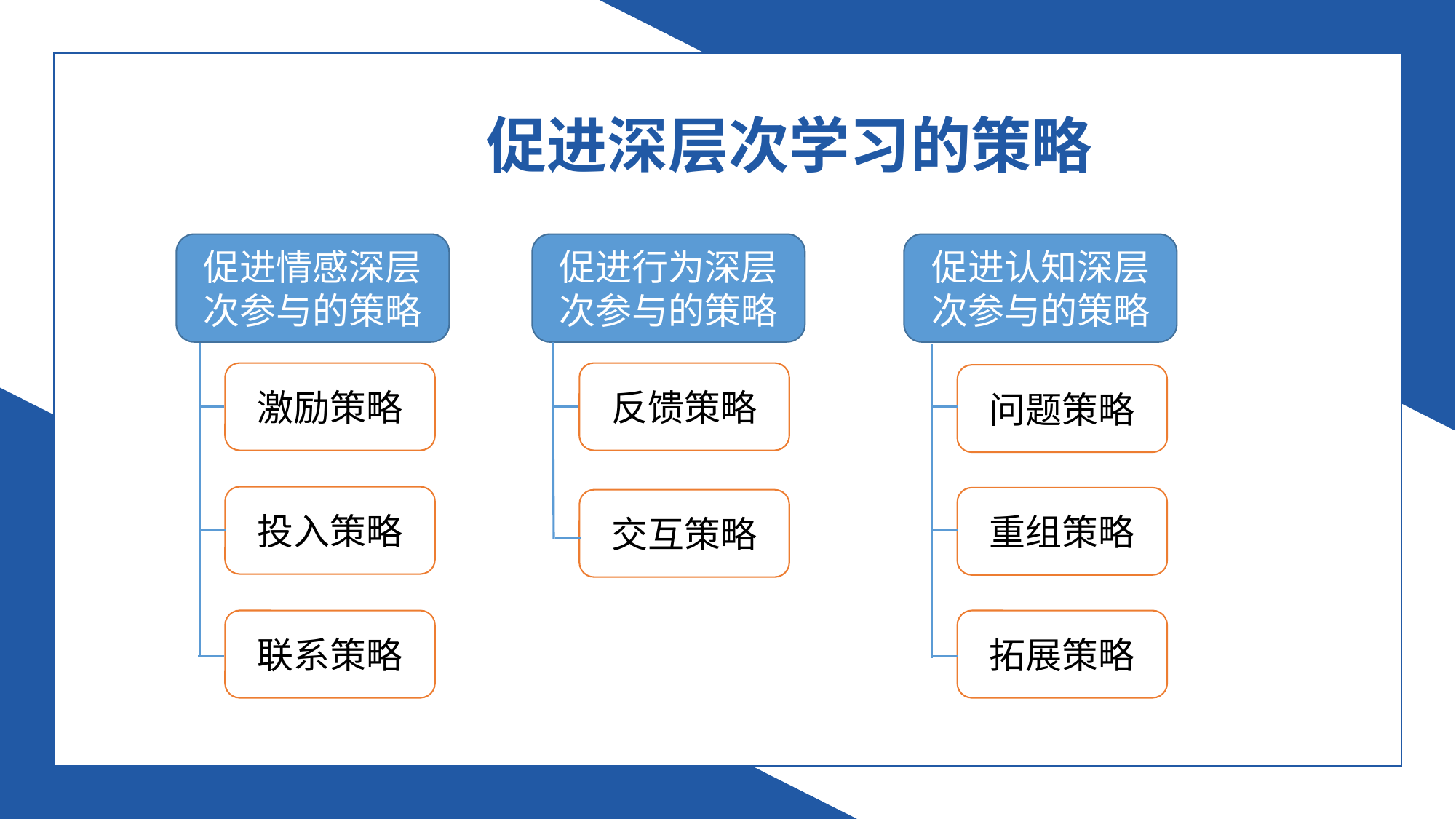

促进深层次学习的策略
促进情感深层次参与的策略
促进行为深层次参与的策略
促进认知深层次参与的策略
激励策略
反馈策略
问题策略

投入策略
重组策略
交互策略
联系策略
拓展策略